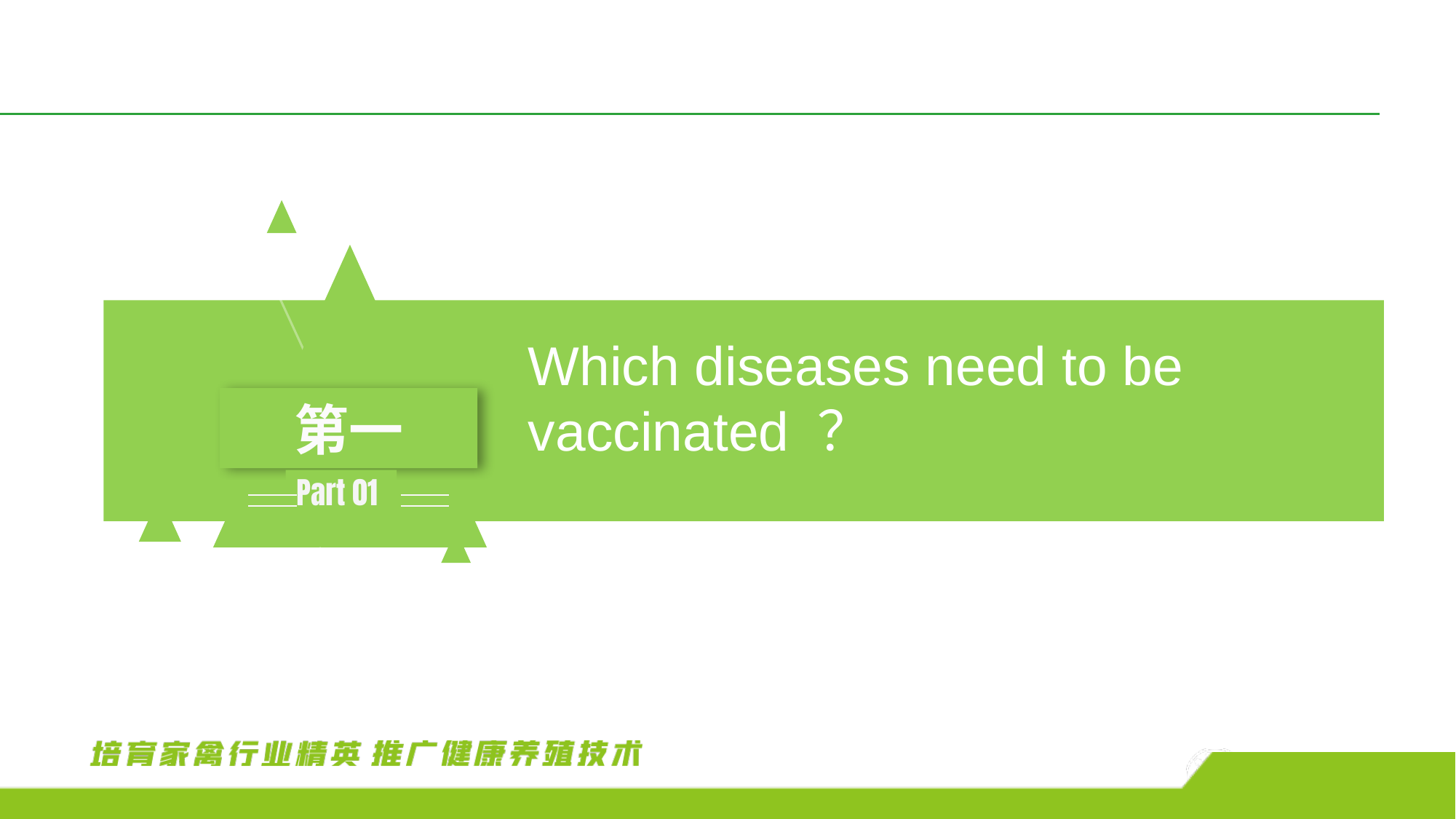

Which diseases need to be vaccinated ？
第一
Part 01